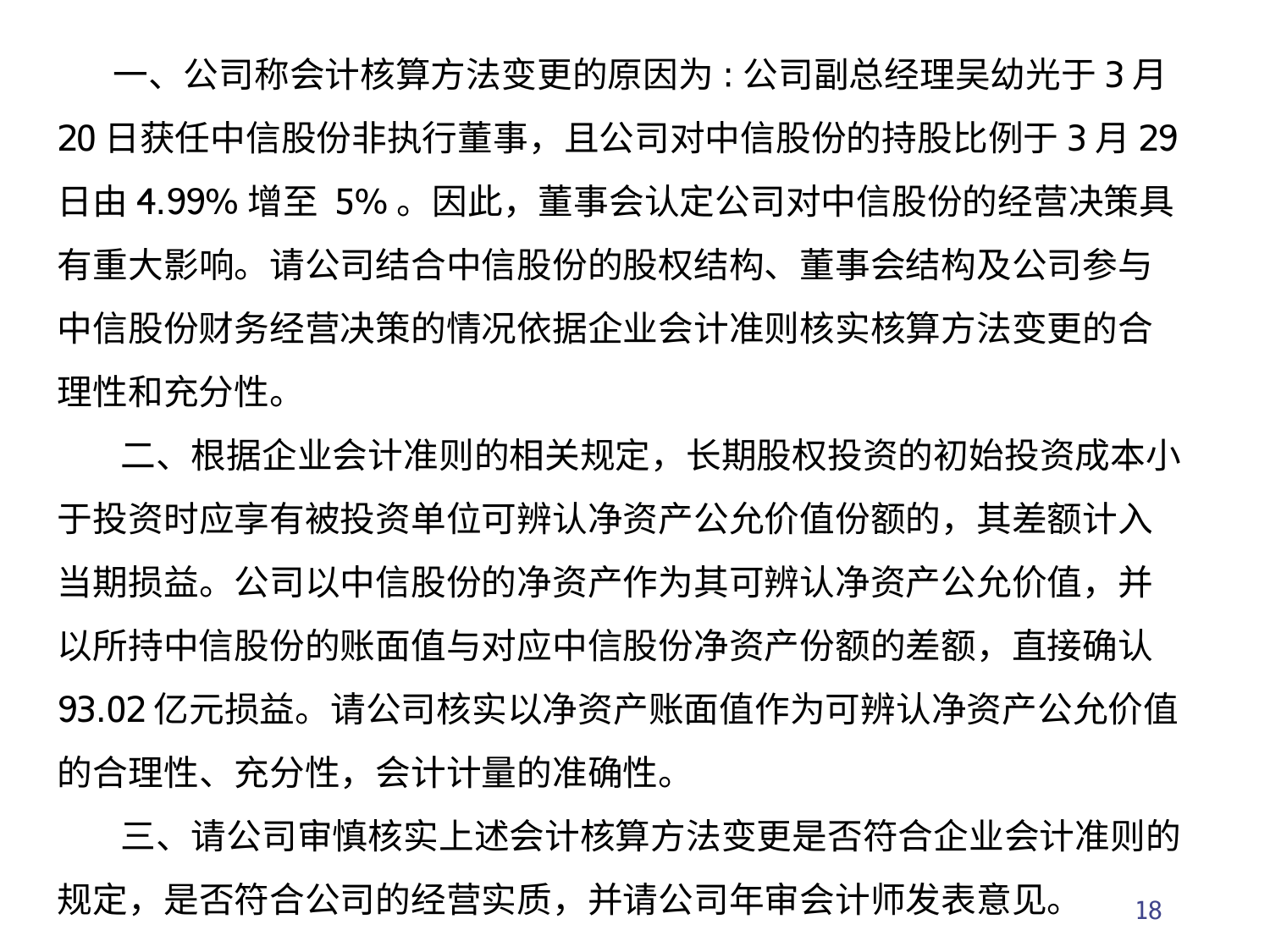

一、公司称会计核算方法变更的原因为:公司副总经理吴幼光于3月20日获任中信股份非执行董事，且公司对中信股份的持股比例于3月29日由4.99%增至 5%。因此，董事会认定公司对中信股份的经营决策具有重大影响。请公司结合中信股份的股权结构、董事会结构及公司参与中信股份财务经营决策的情况依据企业会计准则核实核算方法变更的合理性和充分性。
       二、根据企业会计准则的相关规定，长期股权投资的初始投资成本小于投资时应享有被投资单位可辨认净资产公允价值份额的，其差额计入当期损益。公司以中信股份的净资产作为其可辨认净资产公允价值，并以所持中信股份的账面值与对应中信股份净资产份额的差额，直接确认 93.02亿元损益。请公司核实以净资产账面值作为可辨认净资产公允价值的合理性、充分性，会计计量的准确性。
       三、请公司审慎核实上述会计核算方法变更是否符合企业会计准则的规定，是否符合公司的经营实质，并请公司年审会计师发表意见。
18